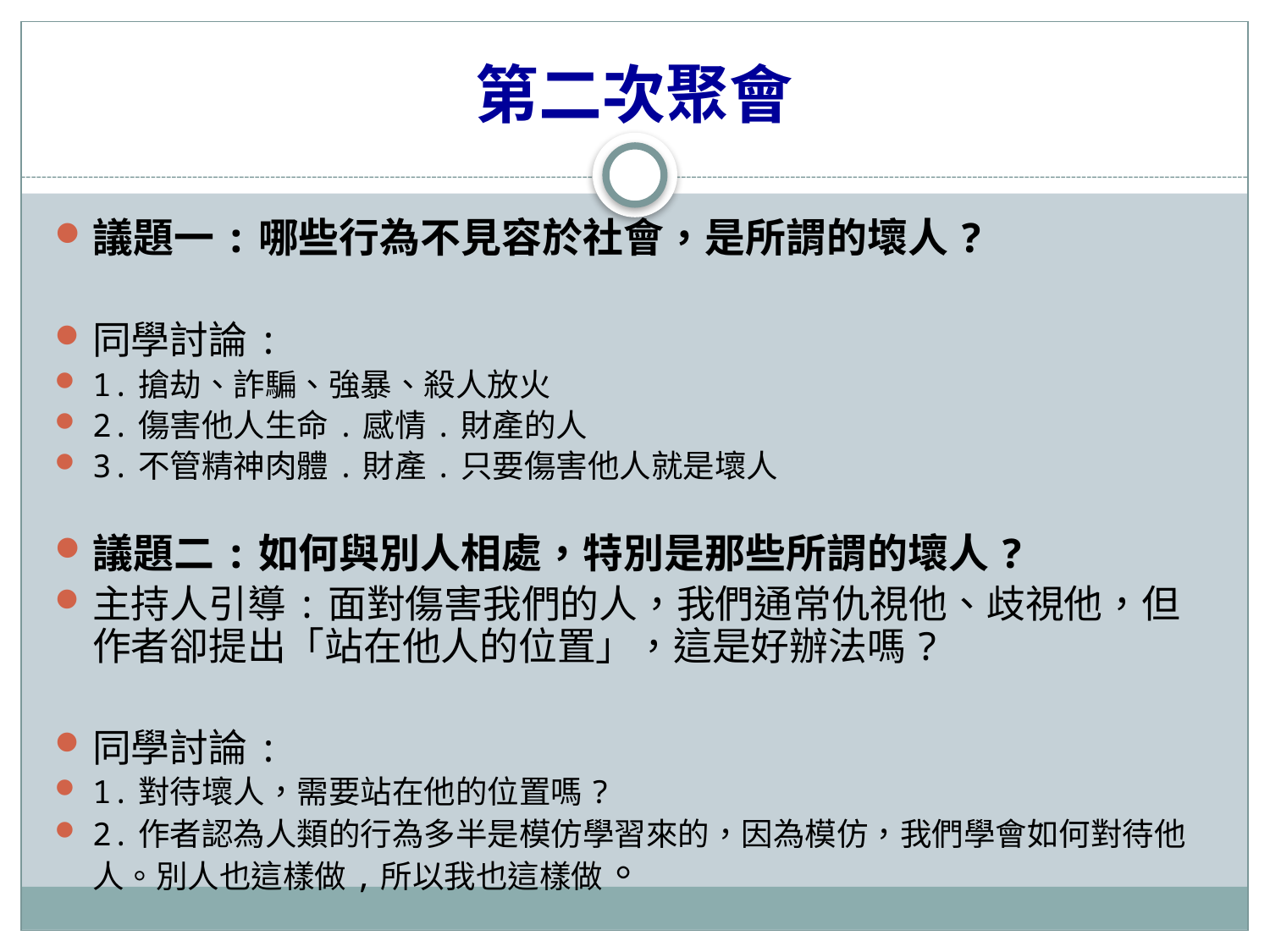

第二次聚會
議題一:哪些行為不見容於社會，是所謂的壞人?

同學討論:
1.搶劫、詐騙、強暴、殺人放火
2.傷害他人生命.感情.財產的人
3.不管精神肉體.財產.只要傷害他人就是壞人

議題二:如何與別人相處，特別是那些所謂的壞人?
主持人引導:面對傷害我們的人，我們通常仇視他、歧視他，但作者卻提出「站在他人的位置」，這是好辦法嗎?

同學討論:
1.對待壞人，需要站在他的位置嗎?
2.作者認為人類的行為多半是模仿學習來的，因為模仿，我們學會如何對待他人。別人也這樣做,所以我也這樣做。